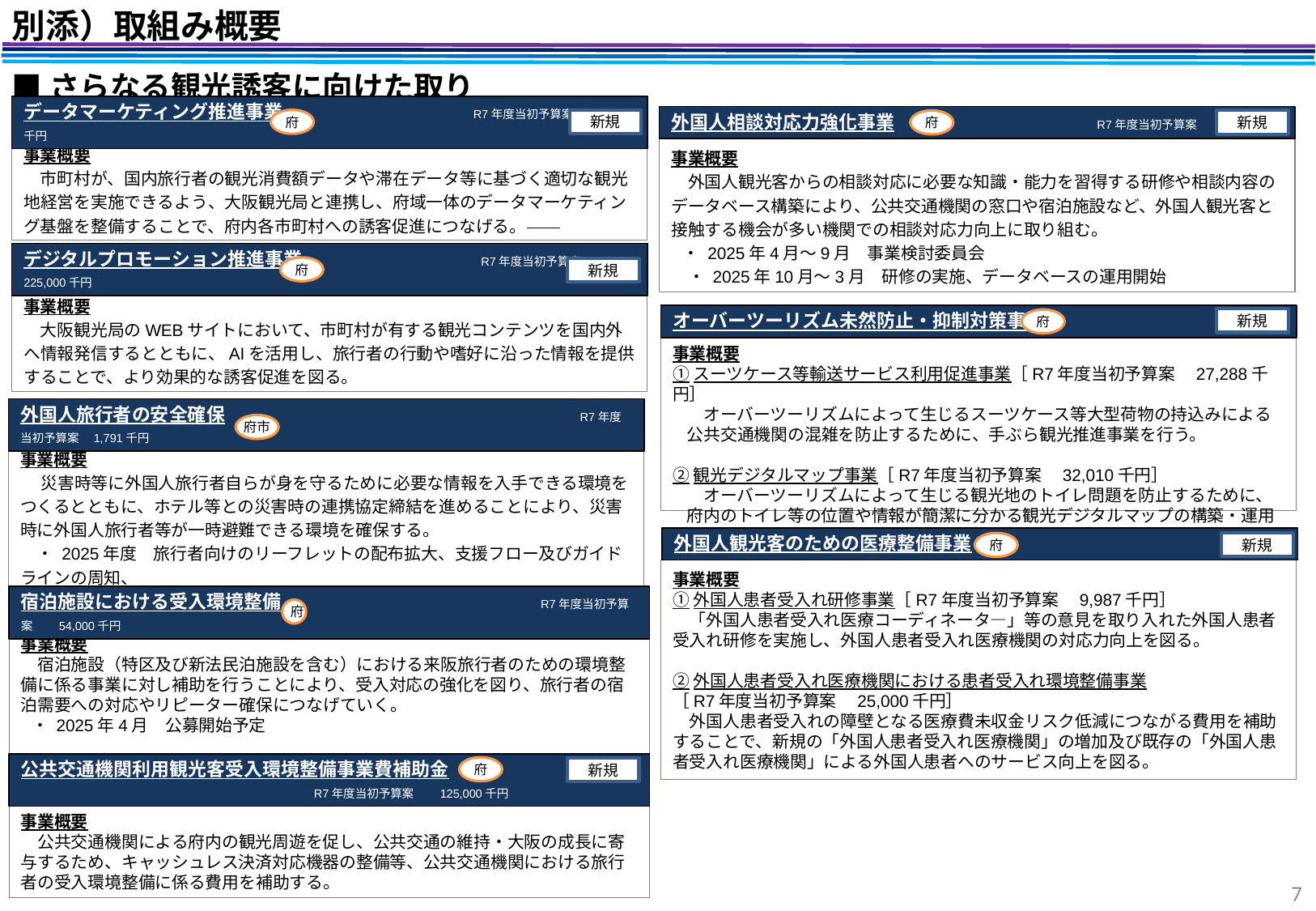

別添）取組み概要
■さらなる観光誘客に向けた取り組み
データマーケティング推進事業　　　　　　　　　　　　　　　　R7年度当初予算案　125,000千円
外国人相談対応力強化事業　　　　　　　　　　　　　　　　　R7年度当初予算案　 1,7908千円
府

府

新規
新規
事業概要
　市町村が、国内旅行者の観光消費額データや滞在データ等に基づく適切な観光地経営を実施できるよう、大阪観光局と連携し、府域一体のデータマーケティング基盤を整備することで、府内各市町村への誘客促進につなげる。

事業概要
　外国人観光客からの相談対応に必要な知識・能力を習得する研修や相談内容のデータベース構築により、公共交通機関の窓口や宿泊施設など、外国人観光客と接触する機会が多い機関での相談対応力向上に取り組む。
  ・ 2025年4月～9月　事業検討委員会
　・ 2025年10月～3月　研修の実施、データベースの運用開始
デジタルプロモーション推進事業　　　　　　　　　　　　　　　R7年度当初予算案　225,000千円
府

新規
事業概要
　大阪観光局のWEBサイトにおいて、市町村が有する観光コンテンツを国内外へ情報発信するとともに、AIを活用し、旅行者の行動や嗜好に沿った情報を提供することで、より効果的な誘客促進を図る。
オーバーツーリズム未然防止・抑制対策事業
府

新規
事業概要
①スーツケース等輸送サービス利用促進事業［R7年度当初予算案　27,288千円］
　オーバーツーリズムによって生じるスーツケース等大型荷物の持込みによる公共交通機関の混雑を防止するために、手ぶら観光推進事業を行う。

②観光デジタルマップ事業［R7年度当初予算案　32,010千円］
　オーバーツーリズムによって生じる観光地のトイレ問題を防止するために、府内のトイレ等の位置や情報が簡潔に分かる観光デジタルマップの構築・運用を行う。
外国人旅行者の安全確保　　　　　　　　　　　　　　　　　　　　　　　　　　　　　　R7年度当初予算案　1,791千円
府市

事業概要
　 災害時等に外国人旅行者自らが身を守るために必要な情報を入手できる環境をつくるとともに、ホテル等との災害時の連携協定締結を進めることにより、災害時に外国人旅行者等が一時避難できる環境を確保する。
　・ 2025年度　旅行者向けのリーフレットの配布拡大、支援フロー及びガイドラインの周知、
　　　　　　　　　　　大阪市をはじめとした府内宿泊施設との協定締結の促進
外国人観光客のための医療整備事業
府

新規
事業概要
①外国人患者受入れ研修事業［R7年度当初予算案　9,987千円］
　「外国人患者受入れ医療コーディネータ―」等の意見を取り入れた外国人患者受入れ研修を実施し、外国人患者受入れ医療機関の対応力向上を図る。

②外国人患者受入れ医療機関における患者受入れ環境整備事業
［R7年度当初予算案　25,000千円］
　外国人患者受入れの障壁となる医療費未収金リスク低減につながる費用を補助することで、新規の「外国人患者受入れ医療機関」の増加及び既存の「外国人患者受入れ医療機関」による外国人患者へのサービス向上を図る。
宿泊施設における受入環境整備　　　　　　　　　　　　   　R7年度当初予算案　　54,000千円
府
事業概要
　宿泊施設（特区及び新法民泊施設を含む）における来阪旅行者のための環境整備に係る事業に対し補助を行うことにより、受入対応の強化を図り、旅行者の宿泊需要への対応やリピーター確保につなげていく。
・ 2025年4月　公募開始予定
公共交通機関利用観光客受入環境整備事業費補助金
R7年度当初予算案　　125,000千円
府

新規
事業概要
　公共交通機関による府内の観光周遊を促し、公共交通の維持・大阪の成長に寄与するため、キャッシュレス決済対応機器の整備等、公共交通機関における旅行者の受入環境整備に係る費用を補助する。
7